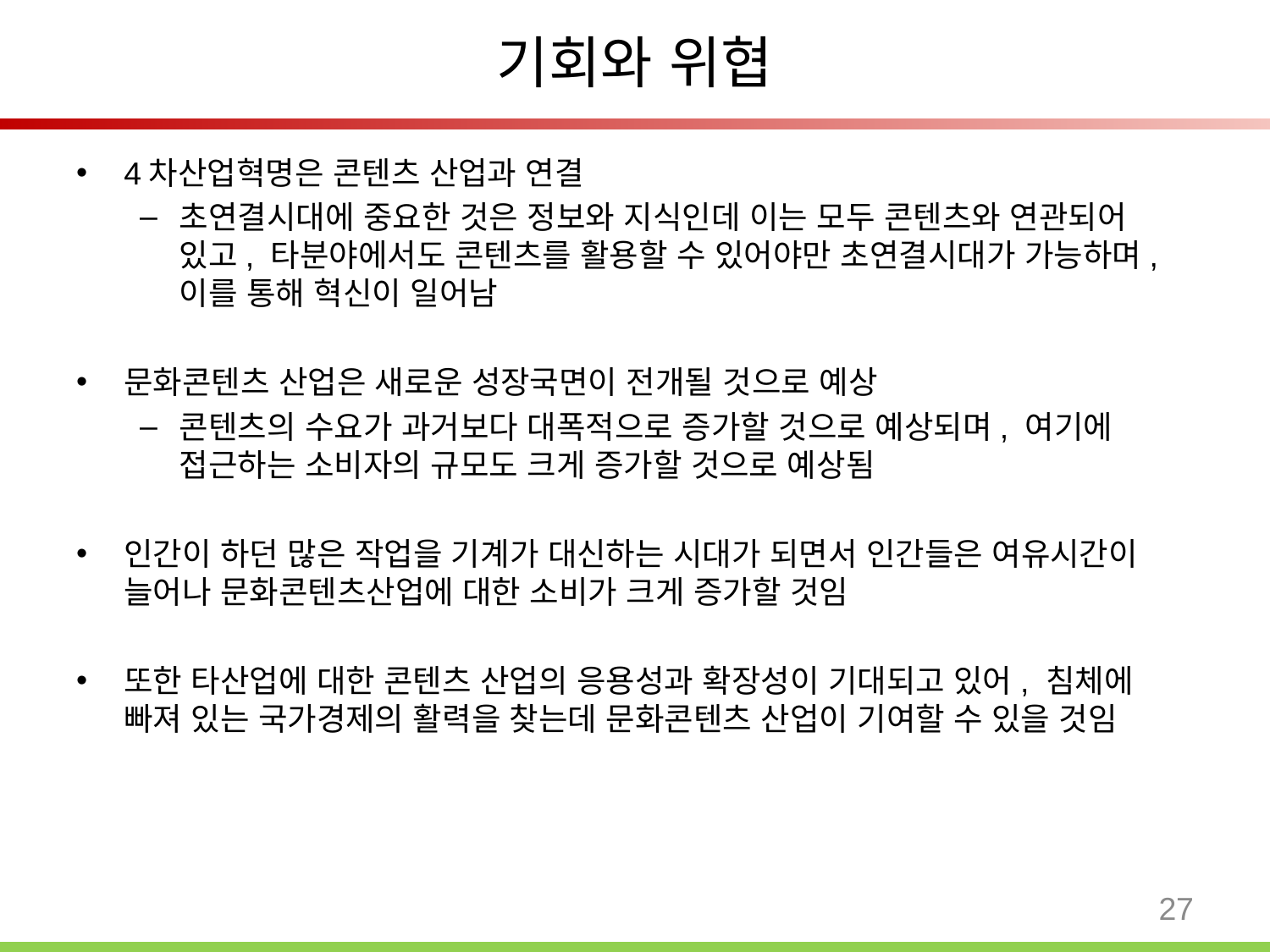

기회와 위협

4차산업혁명은 콘텐츠 산업과 연결
초연결시대에 중요한 것은 정보와 지식인데 이는 모두 콘텐츠와 연관되어 있고, 타분야에서도 콘텐츠를 활용할 수 있어야만 초연결시대가 가능하며, 이를 통해 혁신이 일어남

문화콘텐츠 산업은 새로운 성장국면이 전개될 것으로 예상
콘텐츠의 수요가 과거보다 대폭적으로 증가할 것으로 예상되며, 여기에 접근하는 소비자의 규모도 크게 증가할 것으로 예상됨

인간이 하던 많은 작업을 기계가 대신하는 시대가 되면서 인간들은 여유시간이 늘어나 문화콘텐츠산업에 대한 소비가 크게 증가할 것임

또한 타산업에 대한 콘텐츠 산업의 응용성과 확장성이 기대되고 있어, 침체에 빠져 있는 국가경제의 활력을 찾는데 문화콘텐츠 산업이 기여할 수 있을 것임

27